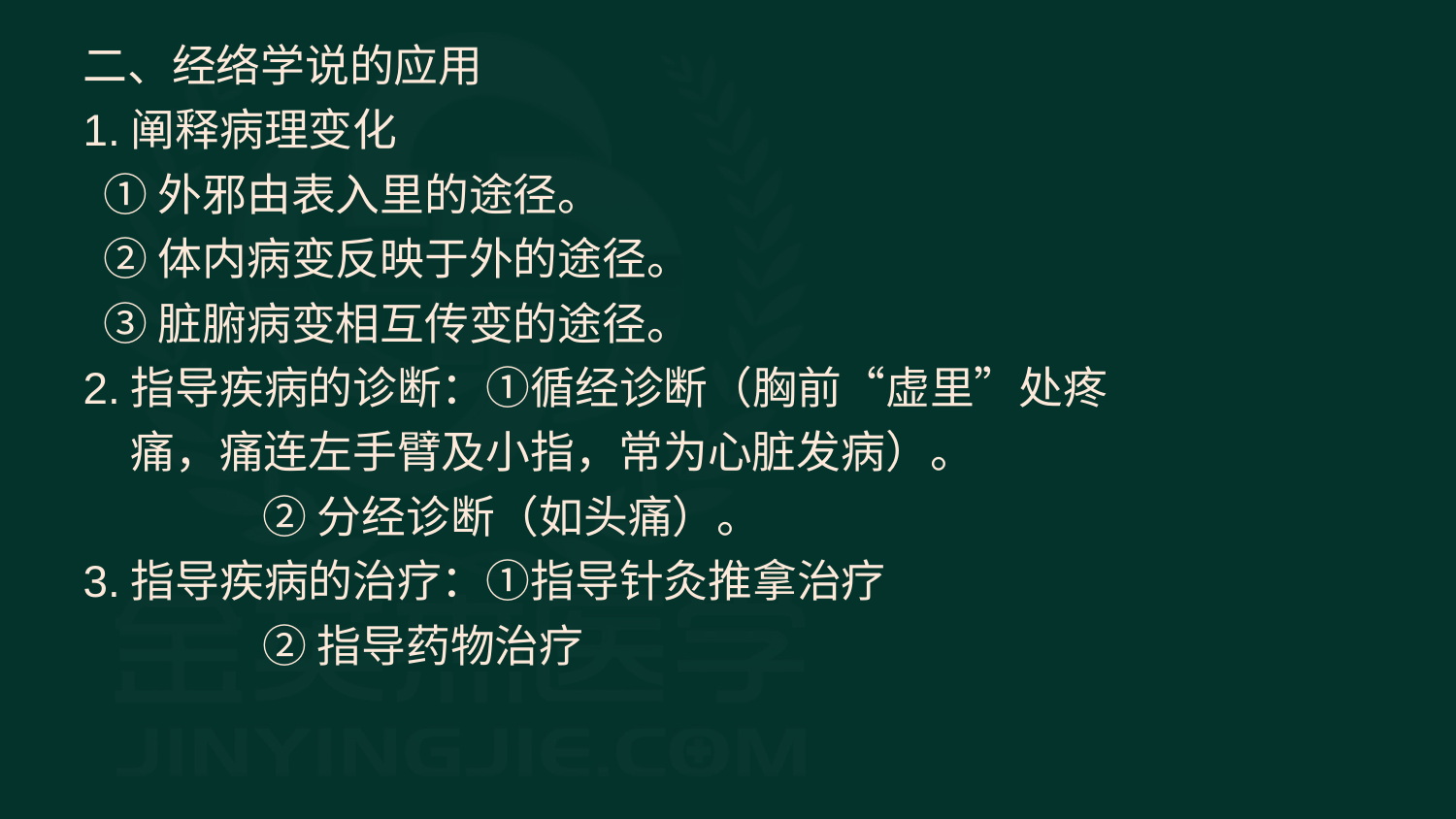

二、经络学说的应用
1.阐释病理变化
  ①外邪由表入里的途径。
  ②体内病变反映于外的途径。
  ③脏腑病变相互传变的途径。
2.指导疾病的诊断：①循经诊断（胸前“虚里”处疼痛，痛连左手臂及小指，常为心脏发病）。
                  ②分经诊断（如头痛）。
3.指导疾病的治疗：①指导针灸推拿治疗
                  ②指导药物治疗